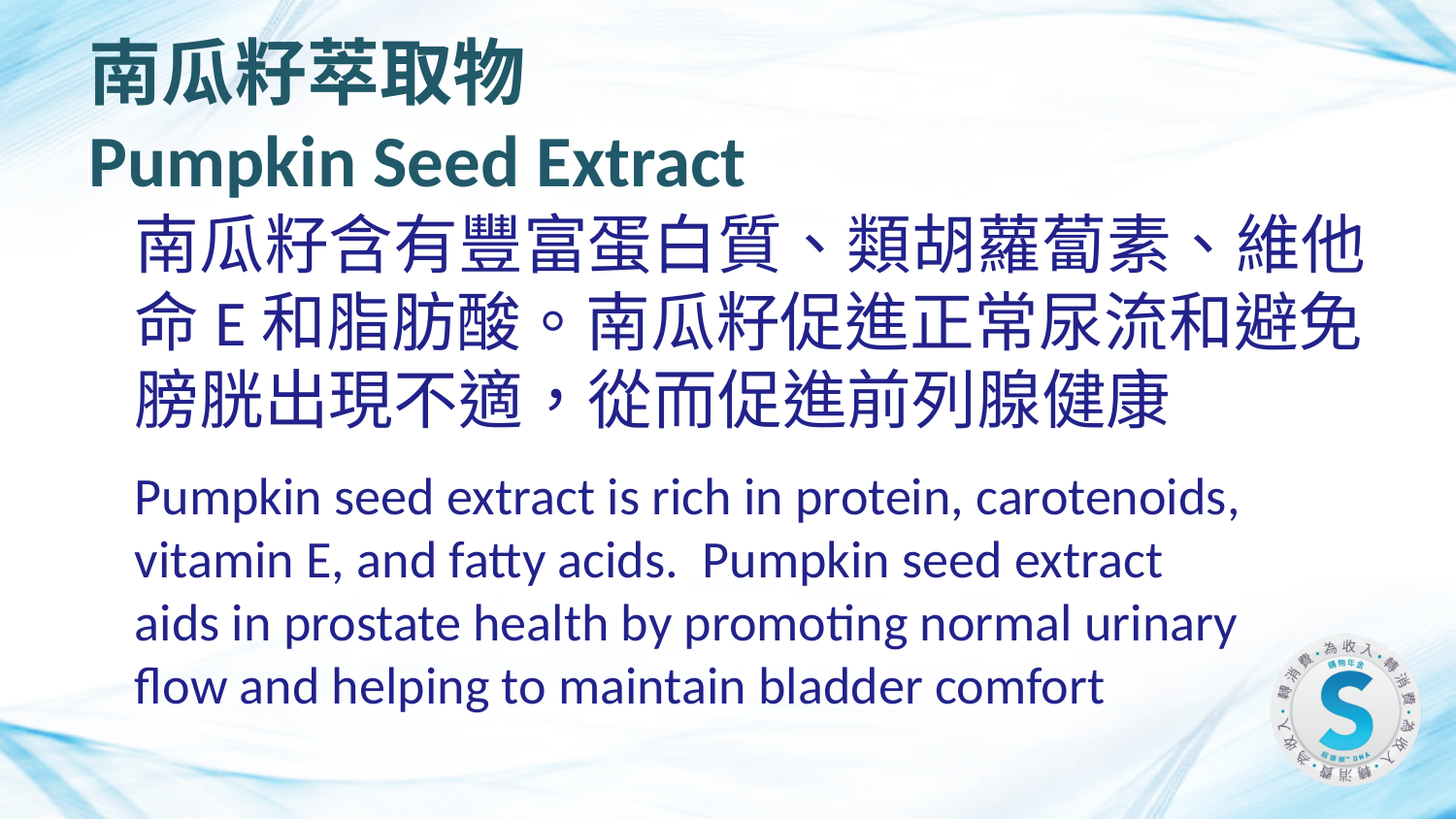

南瓜籽萃取物
Pumpkin Seed Extract
南瓜籽含有豐富蛋白質、類胡蘿蔔素、維他命E和脂肪酸。南瓜籽促進正常尿流和避免膀胱出現不適，從而促進前列腺健康

Pumpkin seed extract is rich in protein, carotenoids, vitamin E, and fatty acids.  Pumpkin seed extract aids in prostate health by promoting normal urinary flow and helping to maintain bladder comfort